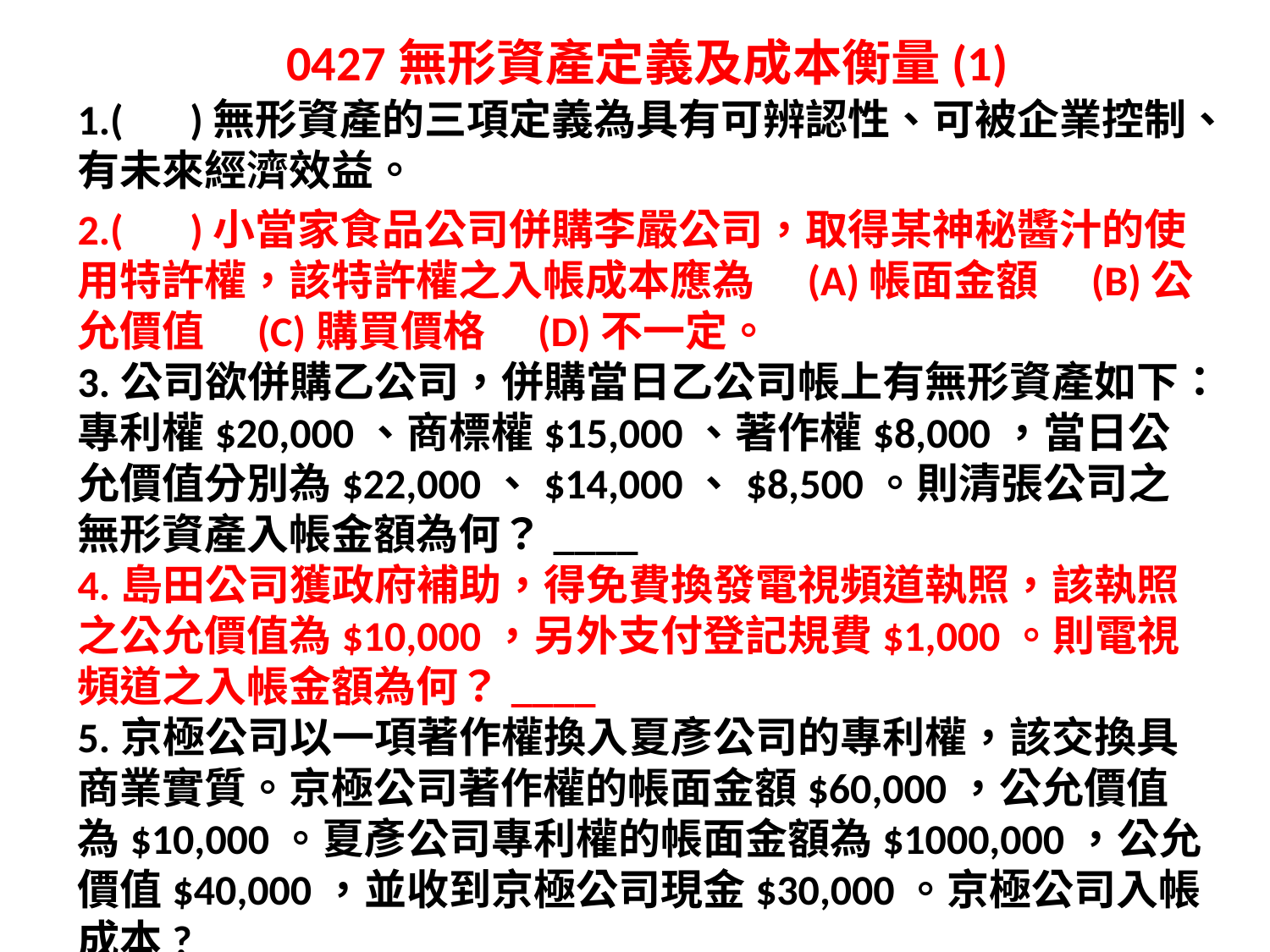

# 0427無形資產定義及成本衡量(1)
1.(       )無形資產的三項定義為具有可辨認性、可被企業控制、有未來經濟效益。
2.(       )小當家食品公司併購李嚴公司，取得某神秘醬汁的使用特許權，該特許權之入帳成本應為　(A)帳面金額　(B)公允價值　(C)購買價格　(D)不一定。
3.公司欲併購乙公司，併購當日乙公司帳上有無形資產如下：專利權$20,000、商標權$15,000、著作權$8,000，當日公允價值分別為$22,000、$14,000、$8,500。則清張公司之無形資產入帳金額為何？____
4.島田公司獲政府補助，得免費換發電視頻道執照，該執照之公允價值為$10,000，另外支付登記規費$1,000。則電視頻道之入帳金額為何？____
5.京極公司以一項著作權換入夏彥公司的專利權，該交換具商業實質。京極公司著作權的帳面金額$60,000，公允價值為$10,000。夏彥公司專利權的帳面金額為$1000,000，公允價值$40,000，並收到京極公司現金$30,000。京極公司入帳成本?